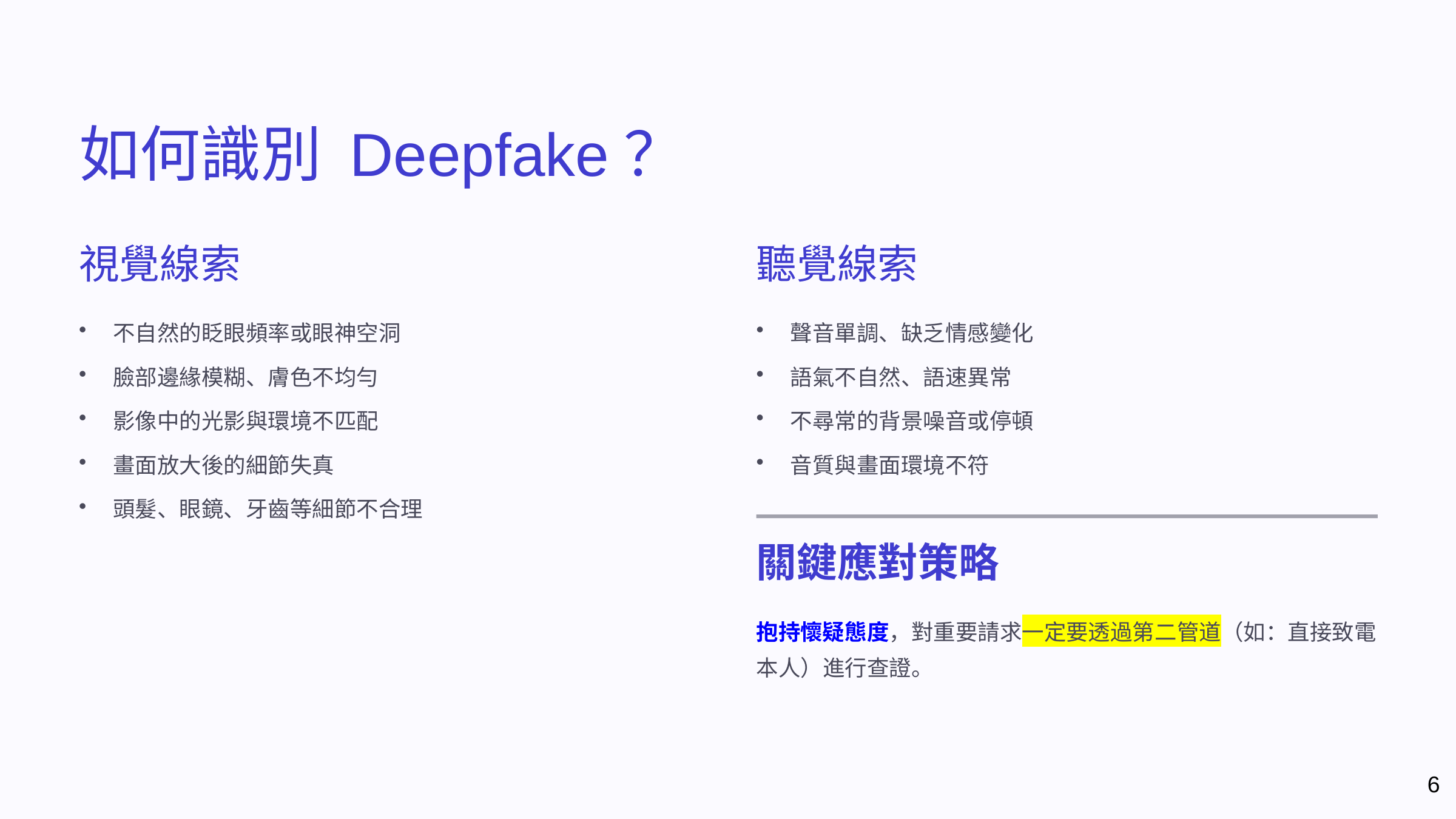

如何識別 Deepfake？
視覺線索
聽覺線索
不自然的眨眼頻率或眼神空洞
聲音單調、缺乏情感變化
臉部邊緣模糊、膚色不均勻
語氣不自然、語速異常
影像中的光影與環境不匹配
不尋常的背景噪音或停頓
畫面放大後的細節失真
音質與畫面環境不符
頭髮、眼鏡、牙齒等細節不合理

關鍵應對策略
抱持懷疑態度，對重要請求一定要透過第二管道（如：直接致電本人）進行查證。
6